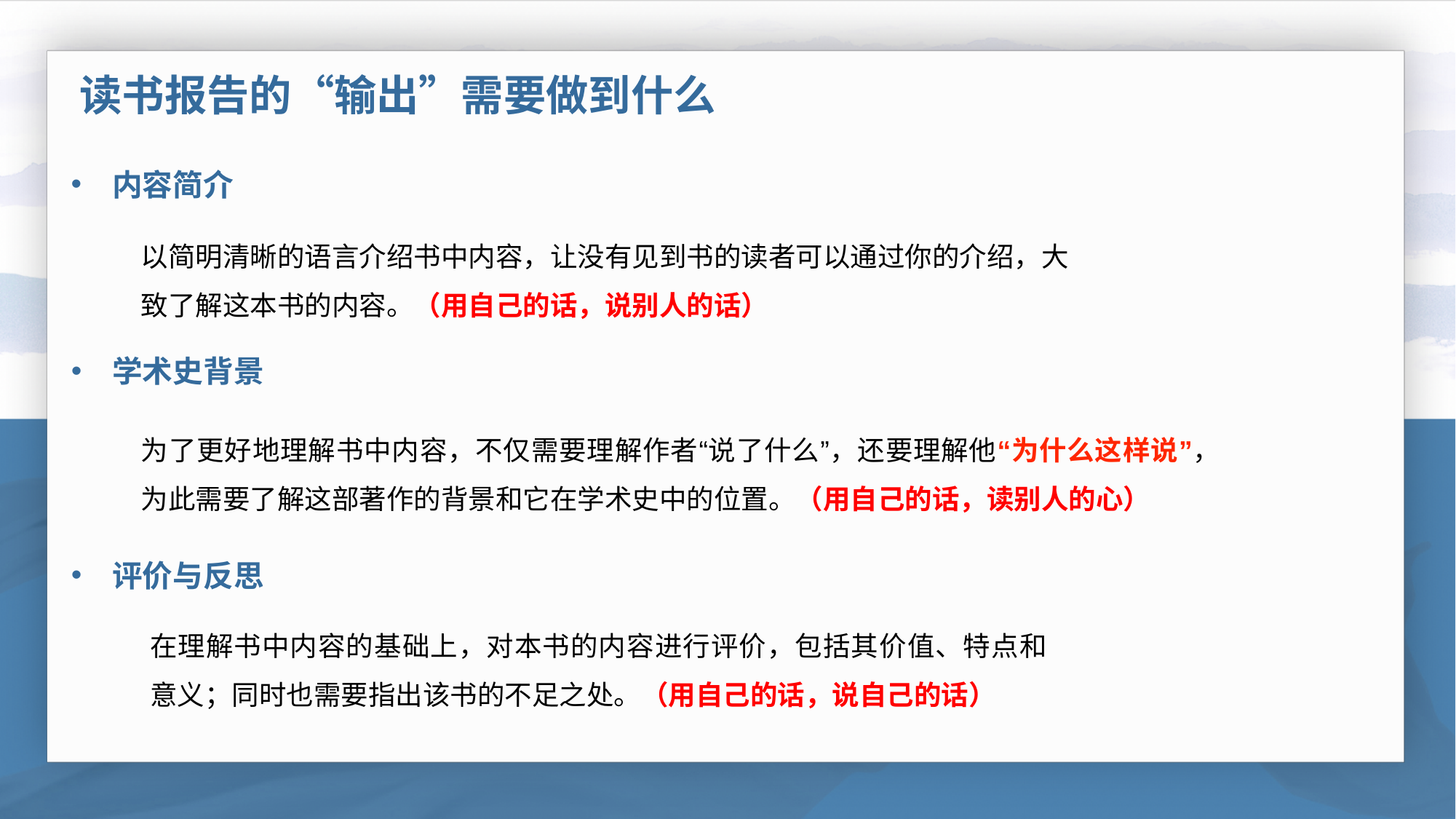

读书报告的“输出”需要做到什么
内容简介
以简明清晰的语言介绍书中内容，让没有见到书的读者可以通过你的介绍，大致了解这本书的内容。（用自己的话，说别人的话）
学术史背景
为了更好地理解书中内容，不仅需要理解作者“说了什么”，还要理解他“为什么这样说”，为此需要了解这部著作的背景和它在学术史中的位置。（用自己的话，读别人的心）
评价与反思
在理解书中内容的基础上，对本书的内容进行评价，包括其价值、特点和意义；同时也需要指出该书的不足之处。（用自己的话，说自己的话）